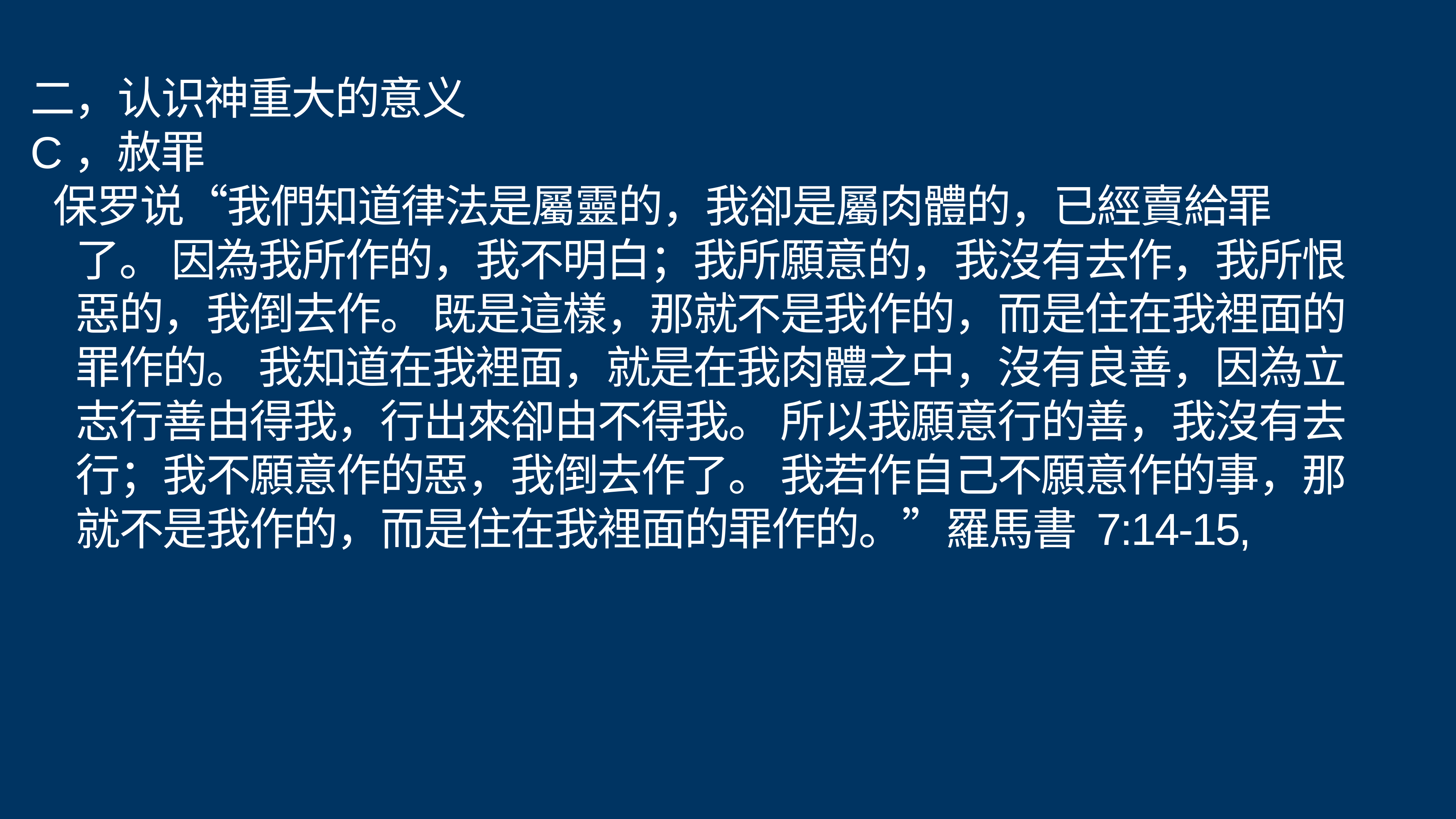

# 二，认识神重大的意义
C，赦罪
保罗说“我們知道律法是屬靈的，我卻是屬肉體的，已經賣給罪了。 因為我所作的，我不明白；我所願意的，我沒有去作，我所恨惡的，我倒去作。 既是這樣，那就不是我作的，而是住在我裡面的罪作的。 我知道在我裡面，就是在我肉體之中，沒有良善，因為立志行善由得我，行出來卻由不得我。 所以我願意行的善，我沒有去行；我不願意作的惡，我倒去作了。 我若作自己不願意作的事，那就不是我作的，而是住在我裡面的罪作的。”羅馬書 7:14-15,